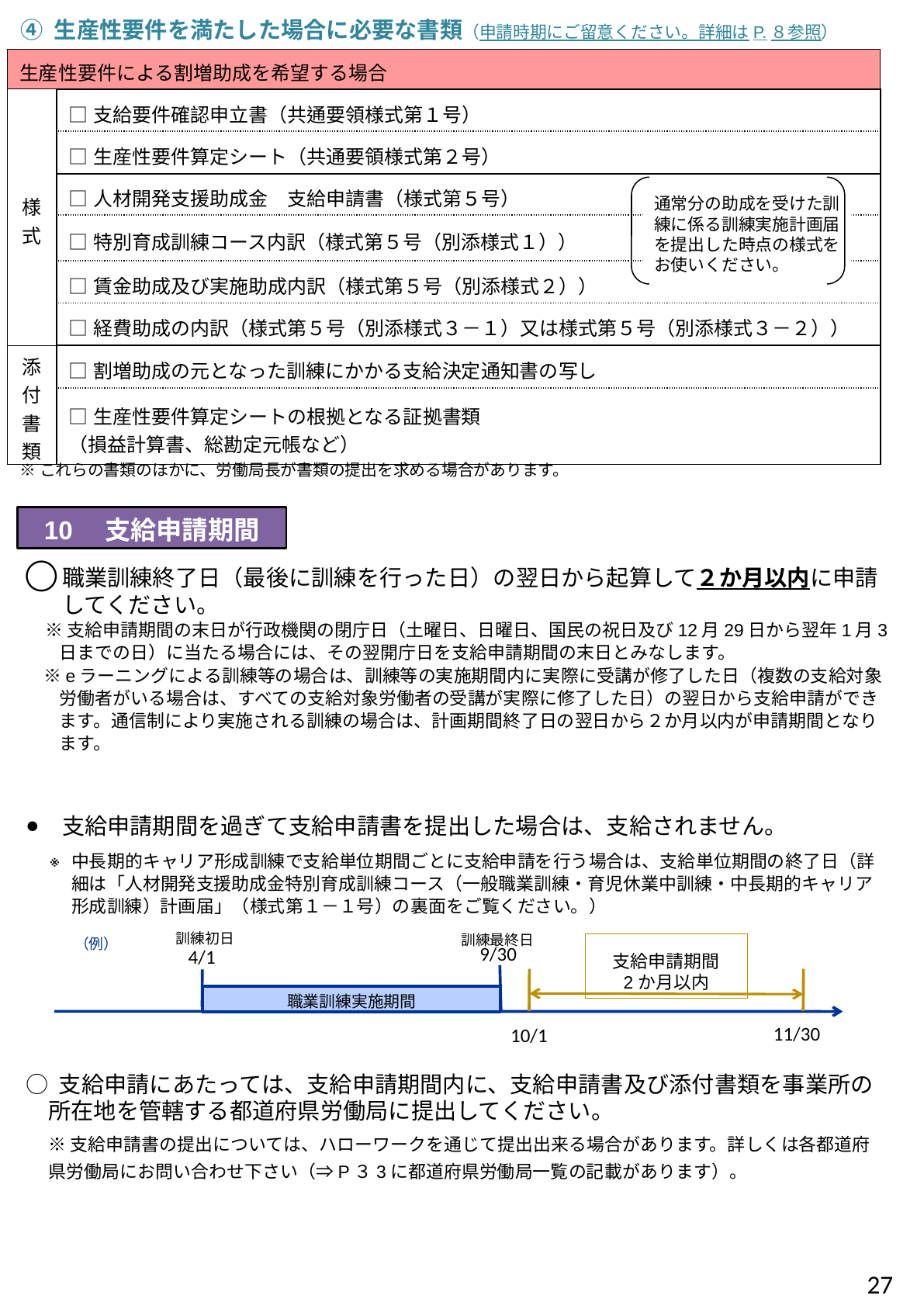

④ 生産性要件を満たした場合に必要な書類（申請時期にご留意ください。詳細はP.８参照）
| 生産性要件による割増助成を希望する場合 |  |
| --- | --- |
| 様式 | □支給要件確認申立書（共通要領様式第１号） |
|  | □生産性要件算定シート（共通要領様式第２号） |
|  | □人材開発支援助成金　支給申請書（様式第５号） |
|  | □特別育成訓練コース内訳（様式第５号（別添様式１）） |
|  | □賃金助成及び実施助成内訳（様式第５号（別添様式２）） |
|  | □経費助成の内訳（様式第５号（別添様式３－１）又は様式第５号（別添様式３－２）） |
| 添付書類 | □割増助成の元となった訓練にかかる支給決定通知書の写し |
|  | □生産性要件算定シートの根拠となる証拠書類 （損益計算書、総勘定元帳など） |

通常分の助成を受けた訓練に係る訓練実施計画届を提出した時点の様式をお使いください。
※これらの書類のほかに、労働局長が書類の提出を求める場合があります。
10　支給申請期間
職業訓練終了日（最後に訓練を行った日）の翌日から起算して２か月以内に申請してください。
　※ 支給申請期間の末日が行政機関の閉庁日（土曜日、日曜日、国民の祝日及び12月29日から翌年1月3日までの日）に当たる場合には、その翌開庁日を支給申請期間の末日とみなします。
　※eラーニングによる訓練等の場合は、訓練等の実施期間内に実際に受講が修了した日（複数の支給対象労働者がいる場合は、すべての支給対象労働者の受講が実際に修了した日）の翌日から支給申請ができます。通信制により実施される訓練の場合は、計画期間終了日の翌日から２か月以内が申請期間となります。

支給申請期間を過ぎて支給申請書を提出した場合は、支給されません。
中長期的キャリア形成訓練で支給単位期間ごとに支給申請を行う場合は、支給単位期間の終了日（詳細は「人材開発支援助成金特別育成訓練コース（一般職業訓練・育児休業中訓練・中長期的キャリア形成訓練）計画届」（様式第１－１号）の裏面をご覧ください。）

訓練初日
4/1
職業訓練実施期間
11/30
10/1
支給申請期間
2か月以内
 （例）
訓練最終日
9/30
○ 支給申請にあたっては、支給申請期間内に、支給申請書及び添付書類を事業所の所在地を管轄する都道府県労働局に提出してください。
　※ 支給申請書の提出については、ハローワークを通じて提出出来る場合があります。詳しくは各都道府県労働局にお問い合わせ下さい（⇒P３3に都道府県労働局一覧の記載があります）。
27